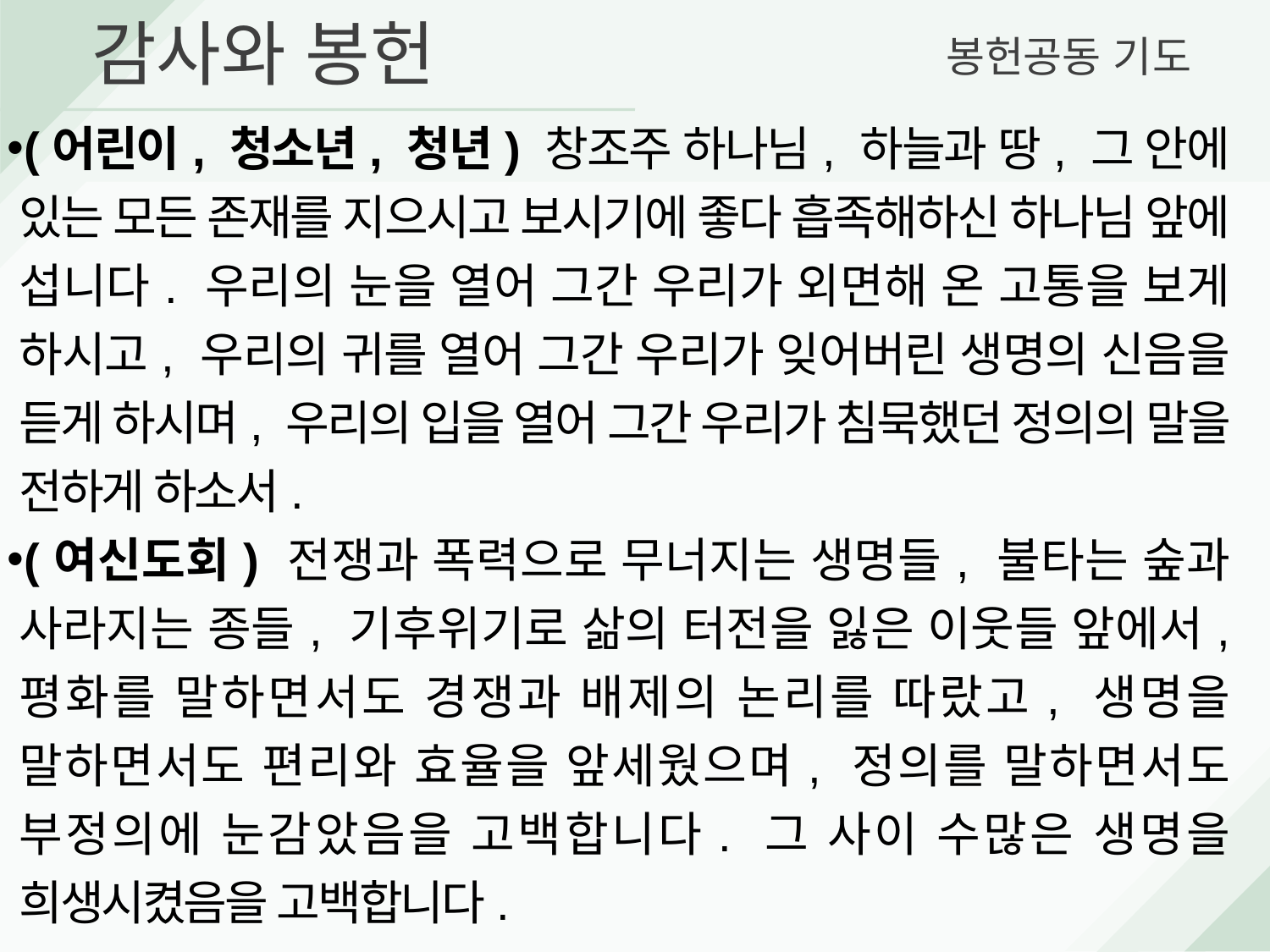

감사와 봉헌
봉헌공동 기도
(어린이, 청소년, 청년) 창조주 하나님, 하늘과 땅, 그 안에 있는 모든 존재를 지으시고 보시기에 좋다 흡족해하신 하나님 앞에 섭니다. 우리의 눈을 열어 그간 우리가 외면해 온 고통을 보게 하시고, 우리의 귀를 열어 그간 우리가 잊어버린 생명의 신음을 듣게 하시며, 우리의 입을 열어 그간 우리가 침묵했던 정의의 말을 전하게 하소서.
(여신도회) 전쟁과 폭력으로 무너지는 생명들, 불타는 숲과 사라지는 종들, 기후위기로 삶의 터전을 잃은 이웃들 앞에서, 평화를 말하면서도 경쟁과 배제의 논리를 따랐고, 생명을 말하면서도 편리와 효율을 앞세웠으며, 정의를 말하면서도 부정의에 눈감았음을 고백합니다. 그 사이 수많은 생명을 희생시켰음을 고백합니다.